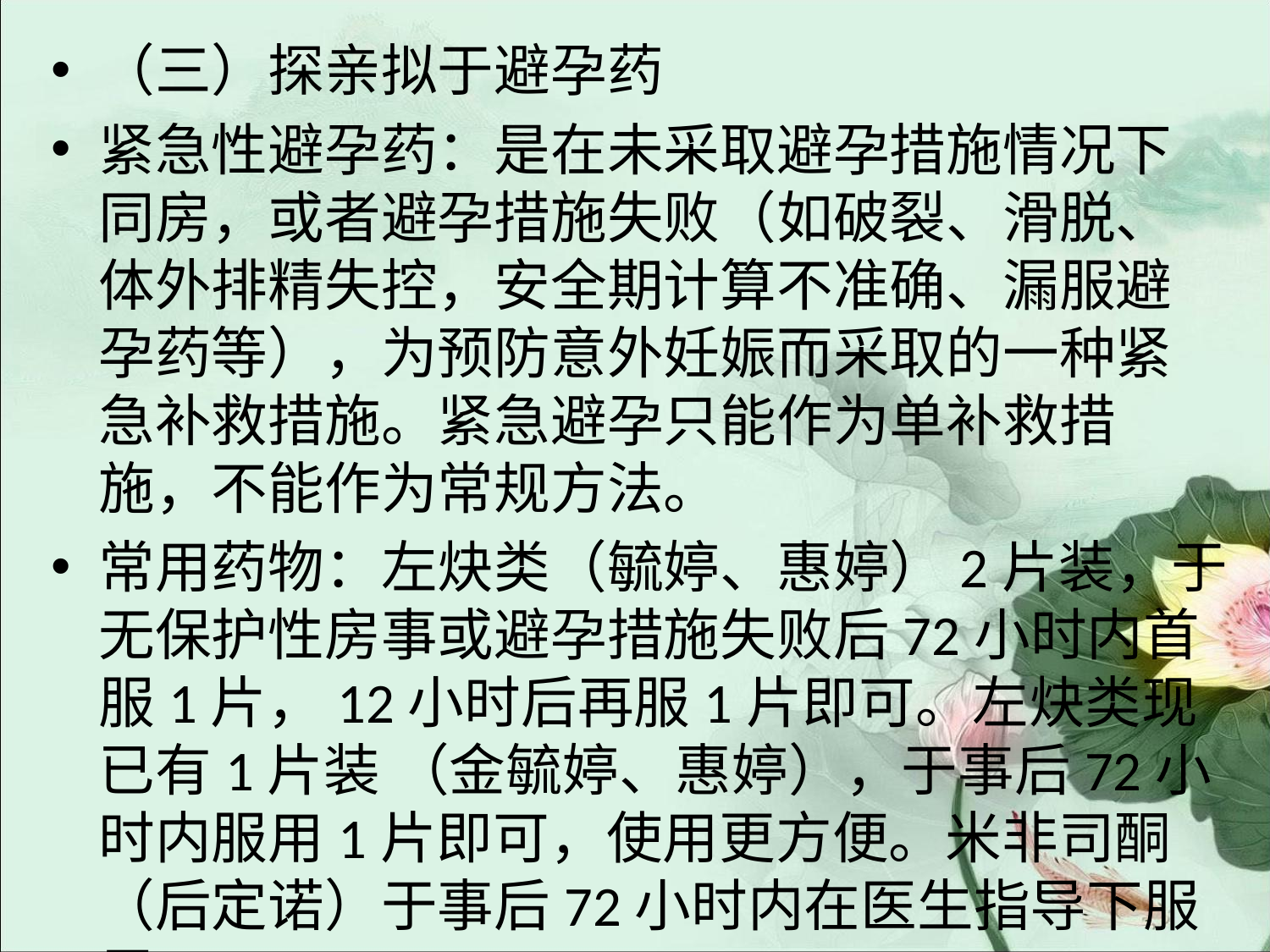

（三）探亲拟于避孕药
紧急性避孕药：是在未采取避孕措施情况下同房，或者避孕措施失败（如破裂、滑脱、体外排精失控，安全期计算不准确、漏服避孕药等），为预防意外妊娠而采取的一种紧急补救措施。紧急避孕只能作为单补救措施，不能作为常规方法。
常用药物：左炔类（毓婷、惠婷）2片装，于无保护性房事或避孕措施失败后72小时内首服1片，12小时后再服1片即可。左炔类现已有1片装 （金毓婷、惠婷），于事后72小时内服用1片即可，使用更方便。米非司酮（后定诺）于事后72小时内在医生指导下服用。